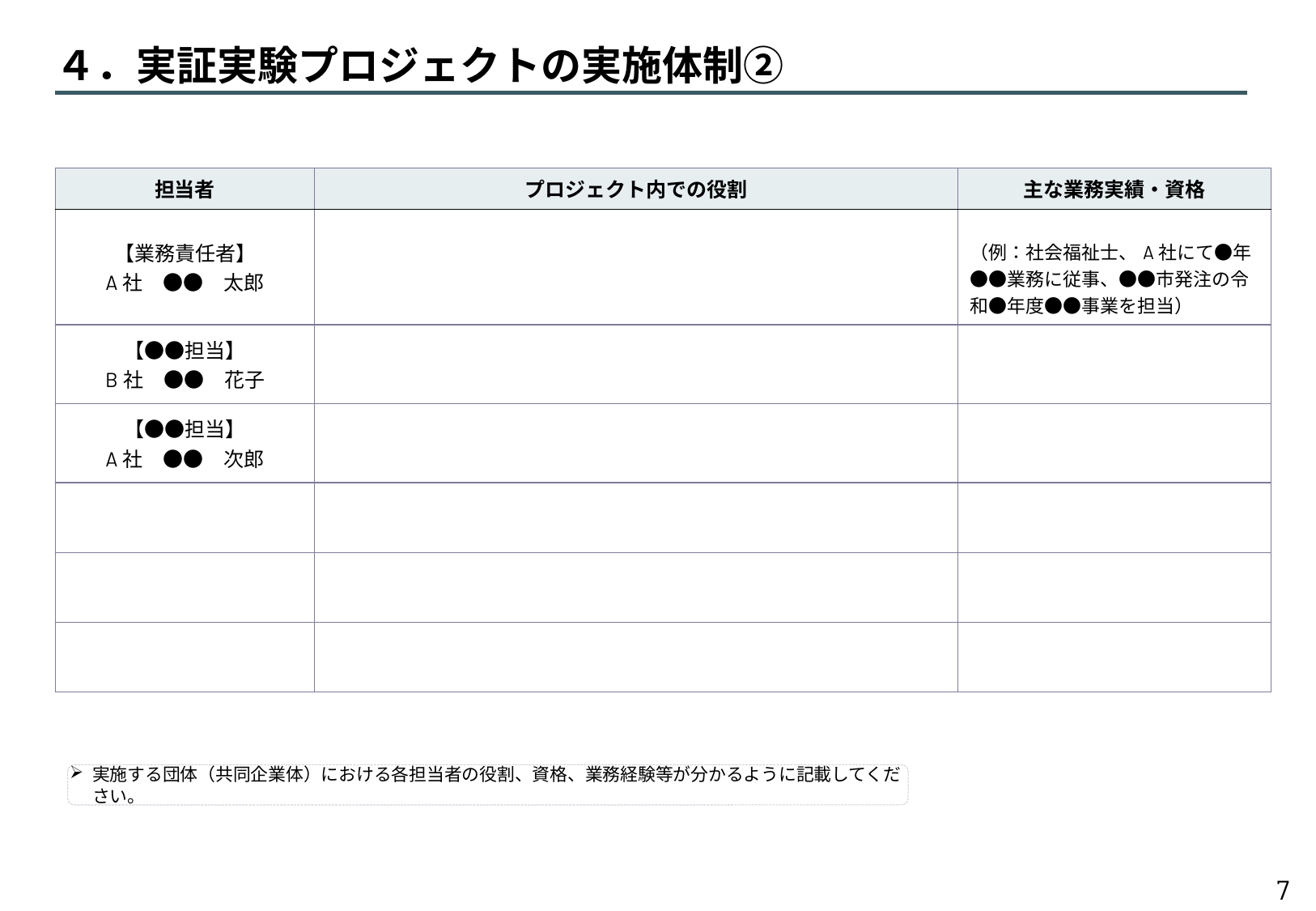

# ４．実証実験プロジェクトの実施体制②
| 担当者 | プロジェクト内での役割 | 主な業務実績・資格 |
| --- | --- | --- |
| 【業務責任者】 A社　●●　太郎 |  | （例：社会福祉士、A社にて●年●●業務に従事、●●市発注の令和●年度●●事業を担当） |
| 【●●担当】 B社　●●　花子 |  |  |
| 【●●担当】 A社　●●　次郎 |  |  |
|  |  |  |
|  |  |  |
|  |  |  |
実施する団体（共同企業体）における各担当者の役割、資格、業務経験等が分かるように記載してください。
7